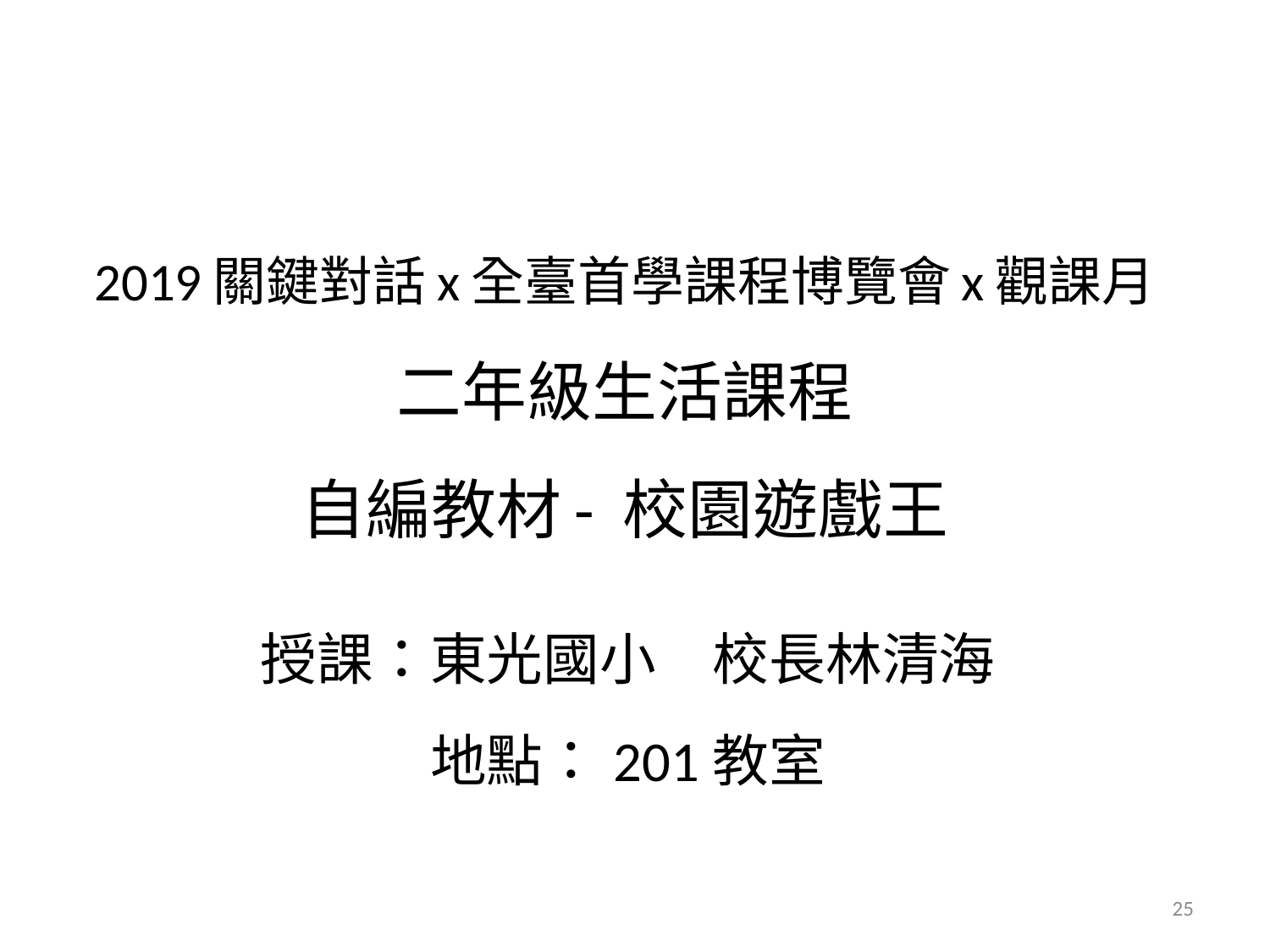

# 2019關鍵對話x全臺首學課程博覽會x觀課月 二年級生活課程 自編教材- 校園遊戲王
授課：東光國小　校長林清海
地點：201教室
25